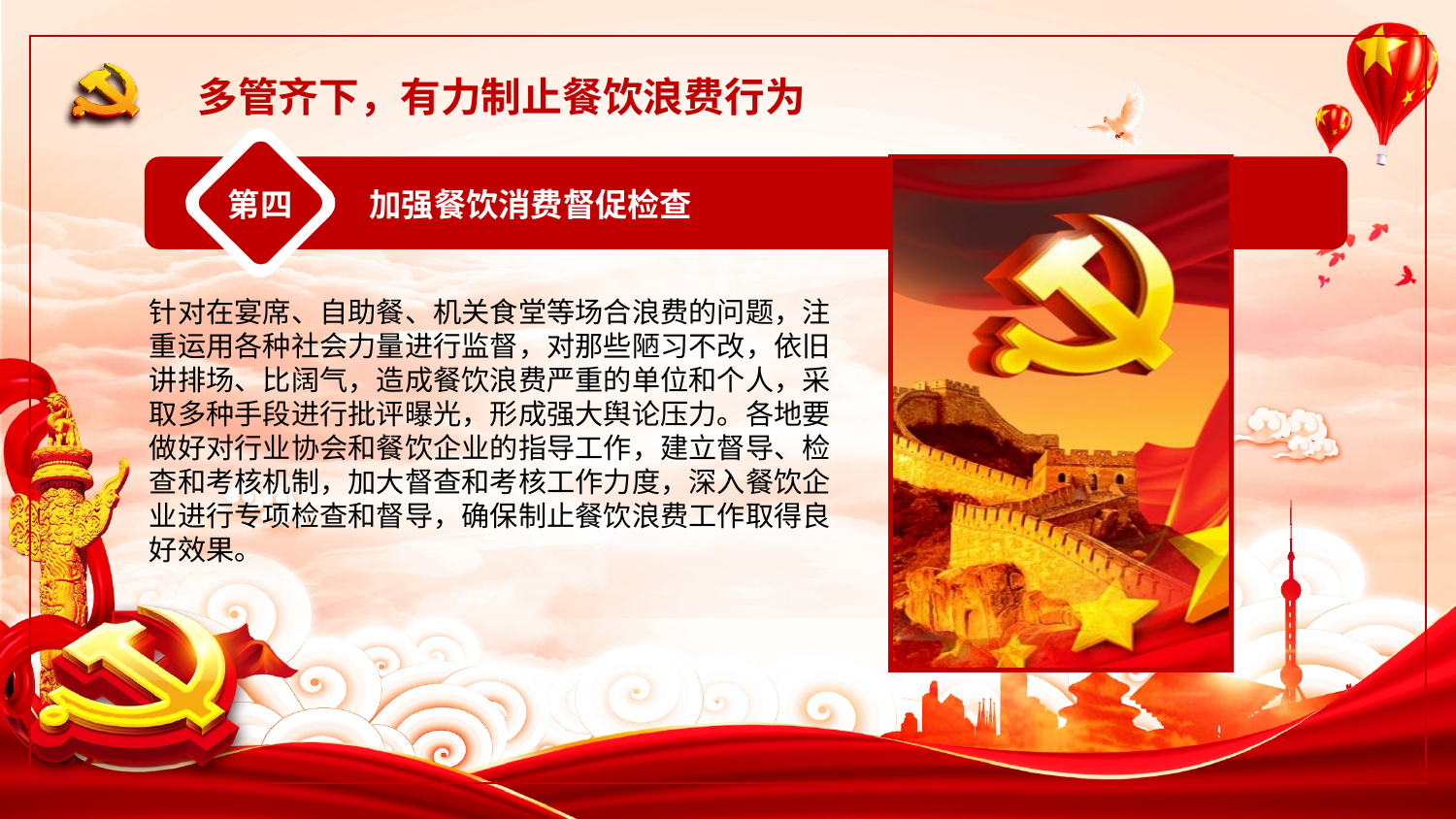

多管齐下，有力制止餐饮浪费行为

第四
加强餐饮消费督促检查

针对在宴席、自助餐、机关食堂等场合浪费的问题，注重运用各种社会力量进行监督，对那些陋习不改，依旧讲排场、比阔气，造成餐饮浪费严重的单位和个人，采取多种手段进行批评曝光，形成强大舆论压力。各地要做好对行业协会和餐饮企业的指导工作，建立督导、检查和考核机制，加大督查和考核工作力度，深入餐饮企业进行专项检查和督导，确保制止餐饮浪费工作取得良好效果。